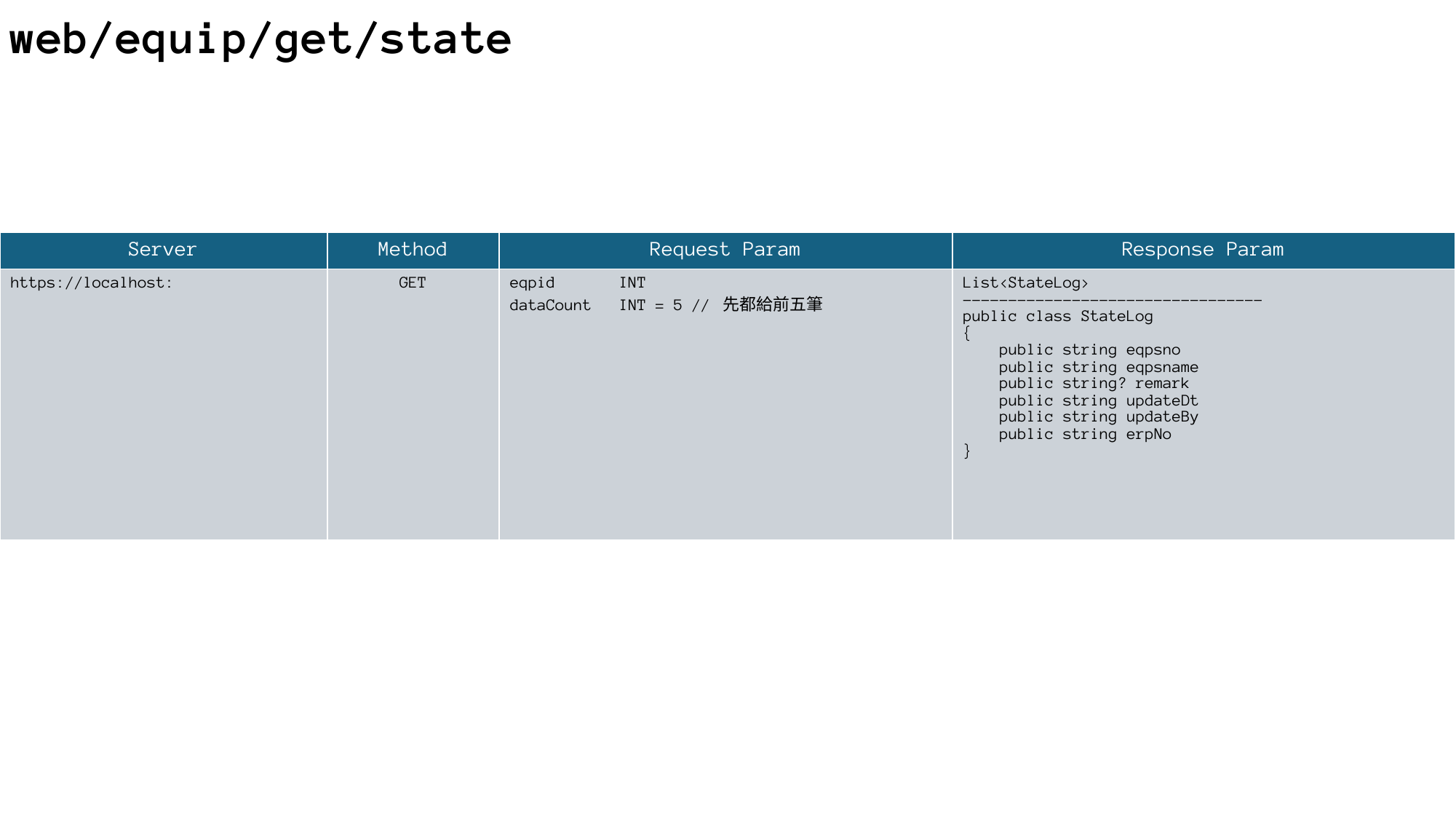

web/equip/get/state
| Server | Method | Request Param | Response Param |
| --- | --- | --- | --- |
| https://localhost: | GET | eqpid INT dataCount INT = 5 // 先都給前五筆 | List<StateLog> --------------------------------- public class StateLog { public string eqpsno public string eqpsname public string? remark public string updateDt public string updateBy public string erpNo } |